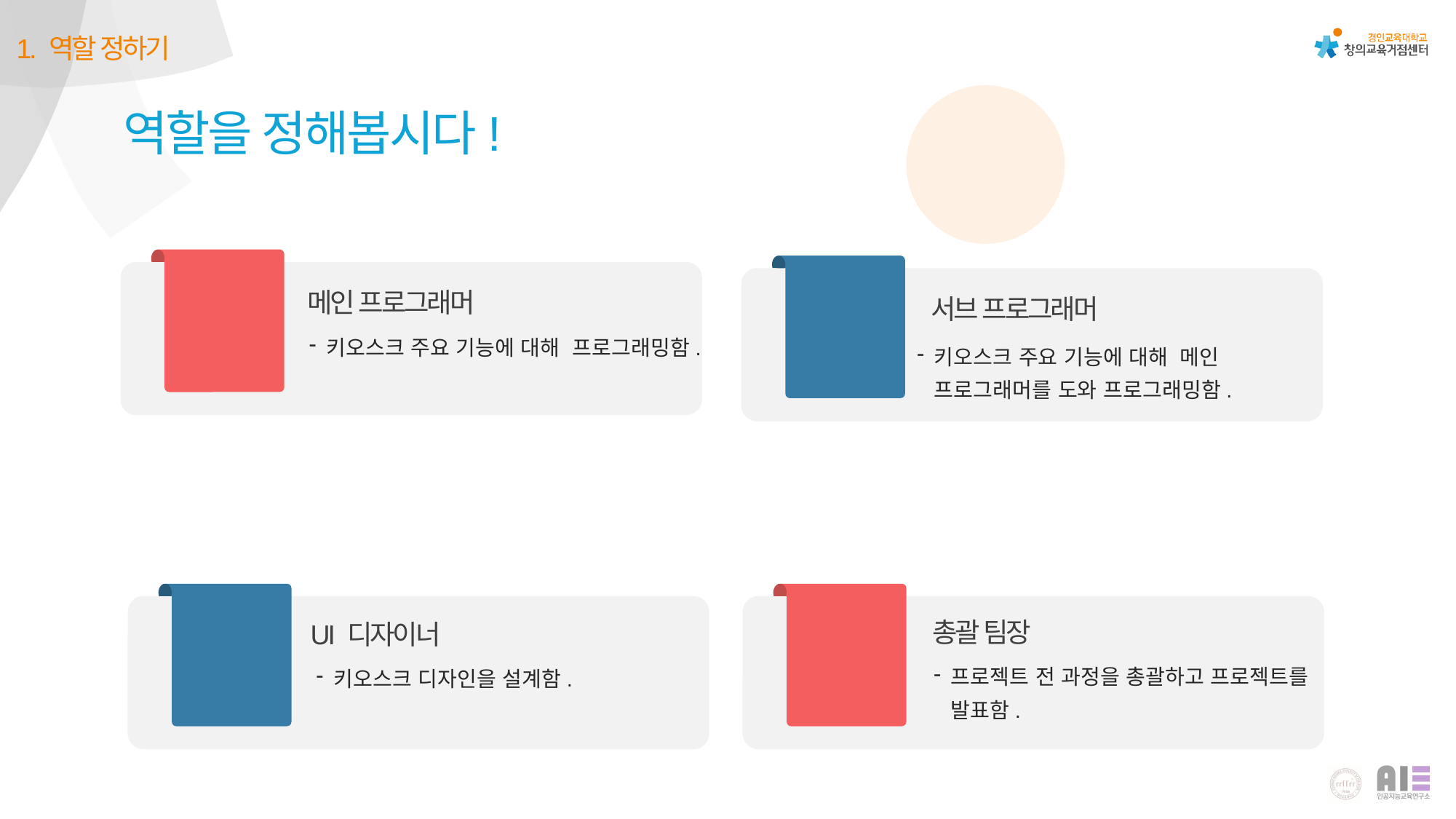

1. 역할 정하기
역할을 정해봅시다!

01

메인 프로그래머
키오스크 주요 기능에 대해  프로그래밍함.

02

서브 프로그래머
키오스크 주요 기능에 대해  메인 프로그래머를 도와 프로그래밍함.

03

UI 디자이너
키오스크 디자인을 설계함.

04

총괄 팀장
프로젝트 전 과정을 총괄하고 프로젝트를 발표함.